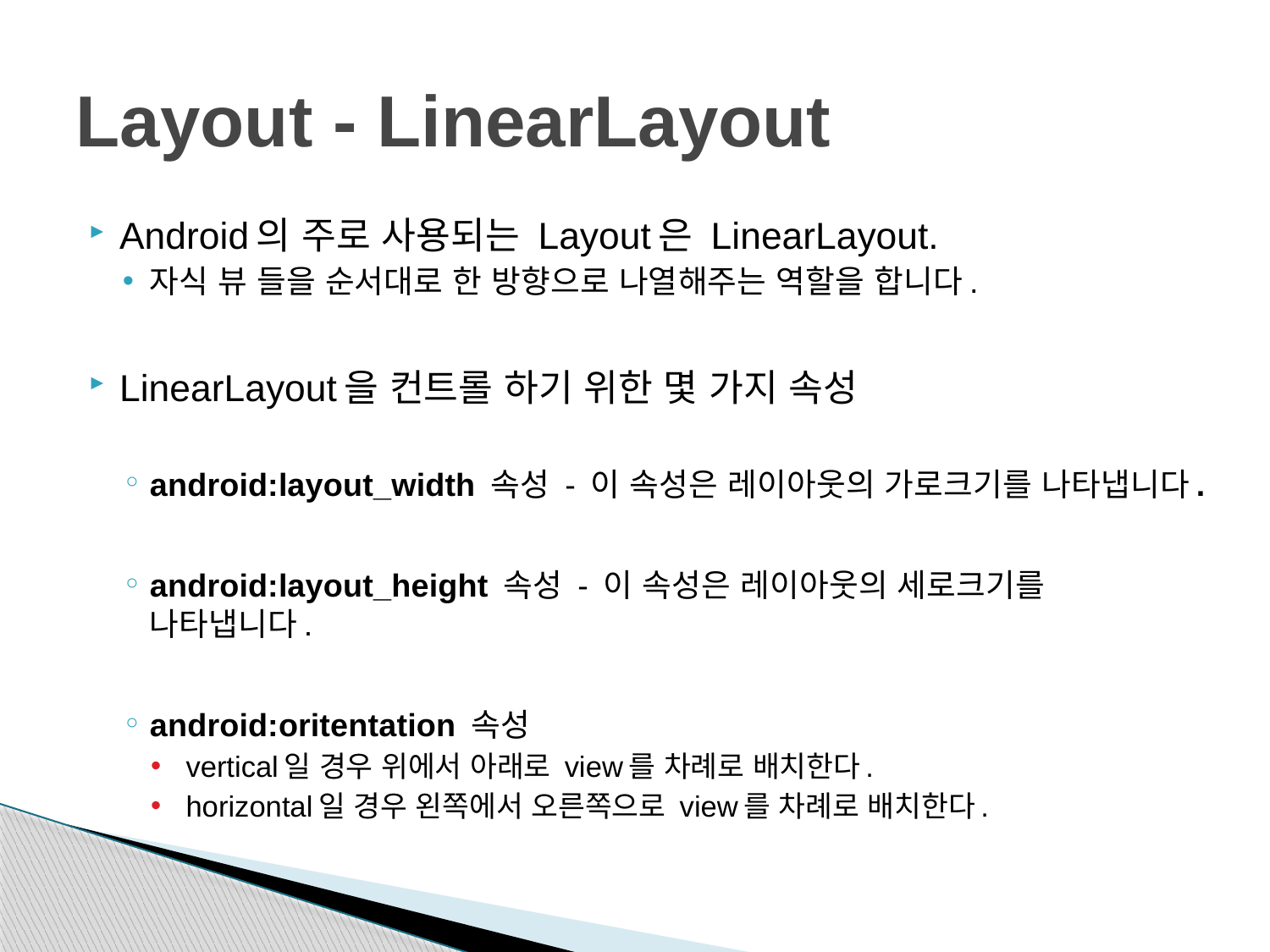

# Layout - LinearLayout
Android의 주로 사용되는 Layout은 LinearLayout.
자식 뷰 들을 순서대로 한 방향으로 나열해주는 역할을 합니다.

LinearLayout을 컨트롤 하기 위한 몇 가지 속성

android:layout_width 속성 - 이 속성은 레이아웃의 가로크기를 나타냅니다.

android:layout_height 속성 - 이 속성은 레이아웃의 세로크기를 나타냅니다.

android:oritentation 속성
 vertical일 경우 위에서 아래로 view를 차례로 배치한다.
 horizontal일 경우 왼쪽에서 오른쪽으로 view를 차례로 배치한다.